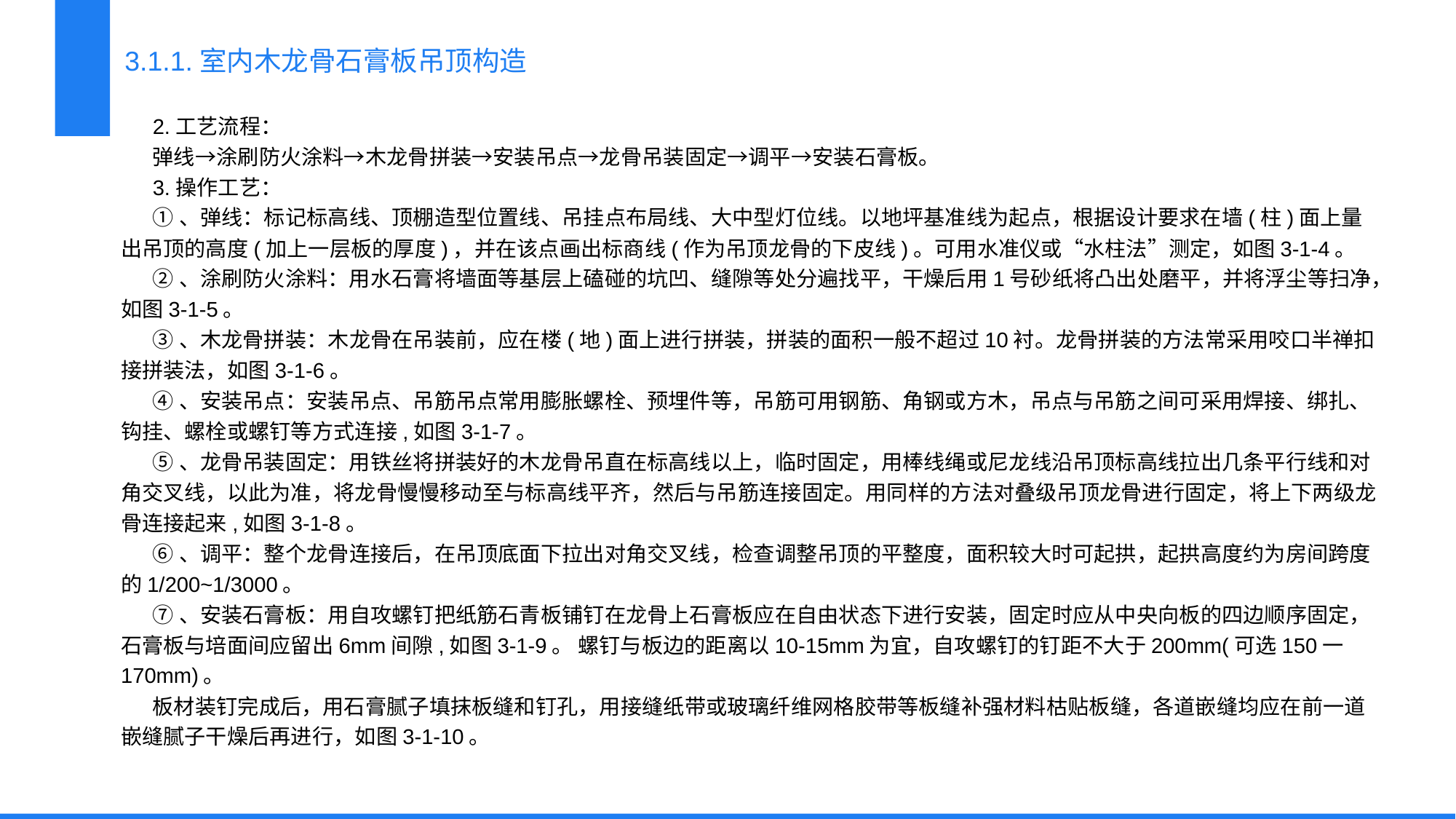

3.1.1.室内木龙骨石膏板吊顶构造

2.工艺流程：
弹线→涂刷防火涂料→木龙骨拼装→安装吊点→龙骨吊装固定→调平→安装石膏板。
3.操作工艺：
①、弹线：标记标高线、顶棚造型位置线、吊挂点布局线、大中型灯位线。以地坪基准线为起点，根据设计要求在墙(柱)面上量出吊顶的高度(加上一层板的厚度)，并在该点画出标商线(作为吊顶龙骨的下皮线)。可用水准仪或“水柱法”测定，如图3-1-4。
②、涂刷防火涂料：用水石膏将墙面等基层上磕碰的坑凹、缝隙等处分遍找平，干燥后用1号砂纸将凸出处磨平，并将浮尘等扫净，如图3-1-5。
③、木龙骨拼装：木龙骨在吊装前，应在楼(地)面上进行拼装，拼装的面积一般不超过10衬。龙骨拼装的方法常采用咬口半禅扣接拼装法，如图3-1-6。
④、安装吊点：安装吊点、吊筋吊点常用膨胀螺栓、预埋件等，吊筋可用钢筋、角钢或方木，吊点与吊筋之间可采用焊接、绑扎、钩挂、螺栓或螺钉等方式连接,如图3-1-7。
⑤、龙骨吊装固定：用铁丝将拼装好的木龙骨吊直在标高线以上，临时固定，用棒线绳或尼龙线沿吊顶标高线拉出几条平行线和对角交叉线，以此为准，将龙骨慢慢移动至与标高线平齐，然后与吊筋连接固定。用同样的方法对叠级吊顶龙骨进行固定，将上下两级龙骨连接起来,如图3-1-8。
⑥、调平：整个龙骨连接后，在吊顶底面下拉出对角交叉线，检查调整吊顶的平整度，面积较大时可起拱，起拱高度约为房间跨度的1/200~1/3000。
⑦、安装石膏板：用自攻螺钉把纸筋石青板铺钉在龙骨上石膏板应在自由状态下进行安装，固定时应从中央向板的四边顺序固定，石膏板与培面间应留出6mm间隙,如图3-1-9。 螺钉与板边的距离以10-15mm为宜，自攻螺钉的钉距不大于200mm(可选150一170mm)。
板材装钉完成后，用石膏腻子填抹板缝和钉孔，用接缝纸带或玻璃纤维网格胶带等板缝补强材料枯贴板缝，各道嵌缝均应在前一道嵌缝腻子干燥后再进行，如图3-1-10。